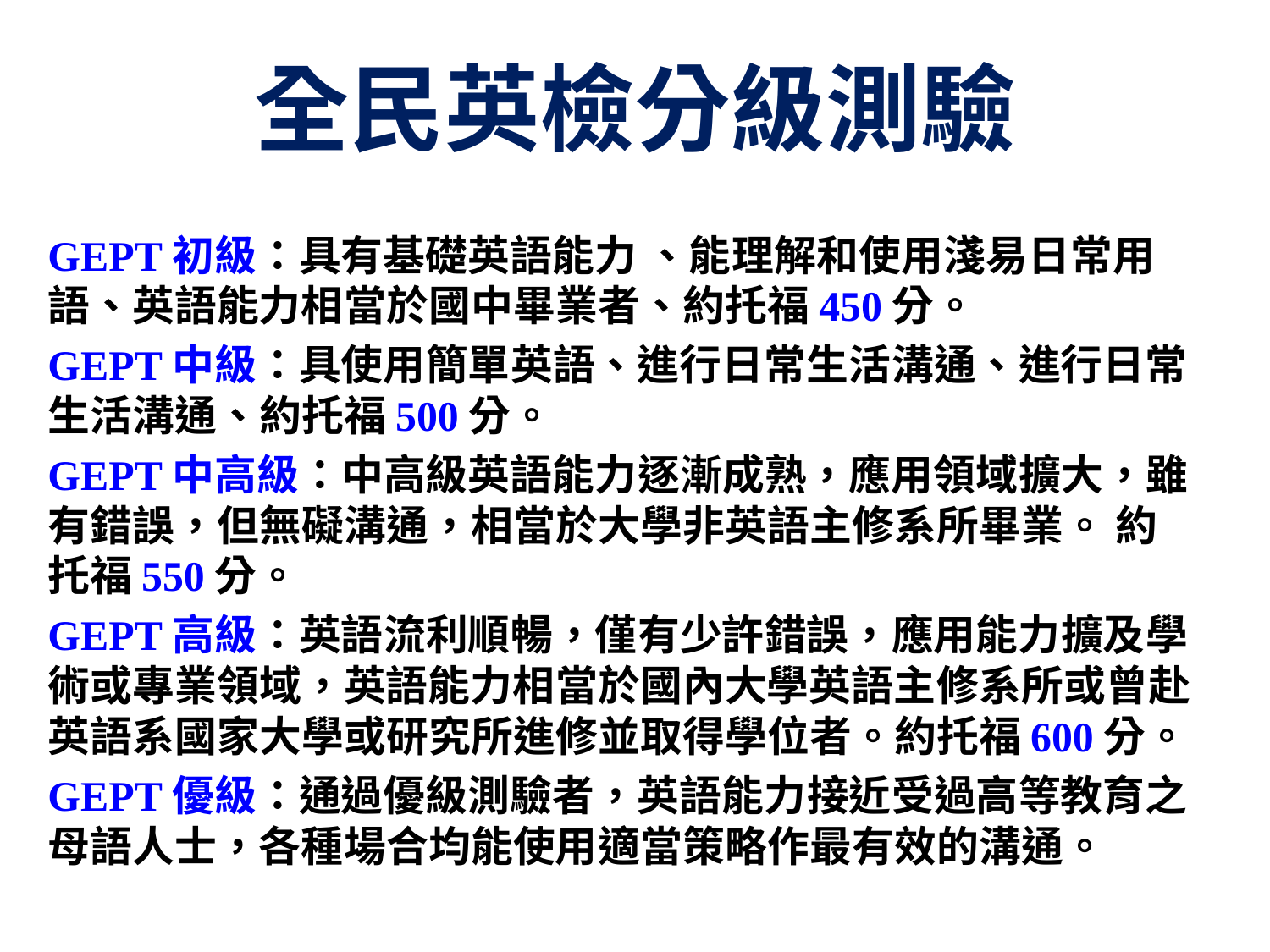

# 全民英檢分級測驗
GEPT初級：具有基礎英語能力 、能理解和使用淺易日常用語、英語能力相當於國中畢業者、約托福450分。
GEPT中級：具使用簡單英語、進行日常生活溝通、進行日常生活溝通、約托福500分。
GEPT中高級：中高級英語能力逐漸成熟，應用領域擴大，雖有錯誤，但無礙溝通，相當於大學非英語主修系所畢業。 約托福550分。
GEPT高級：英語流利順暢，僅有少許錯誤，應用能力擴及學術或專業領域，英語能力相當於國內大學英語主修系所或曾赴英語系國家大學或研究所進修並取得學位者。約托福600分。
GEPT優級：通過優級測驗者，英語能力接近受過高等教育之母語人士，各種場合均能使用適當策略作最有效的溝通。